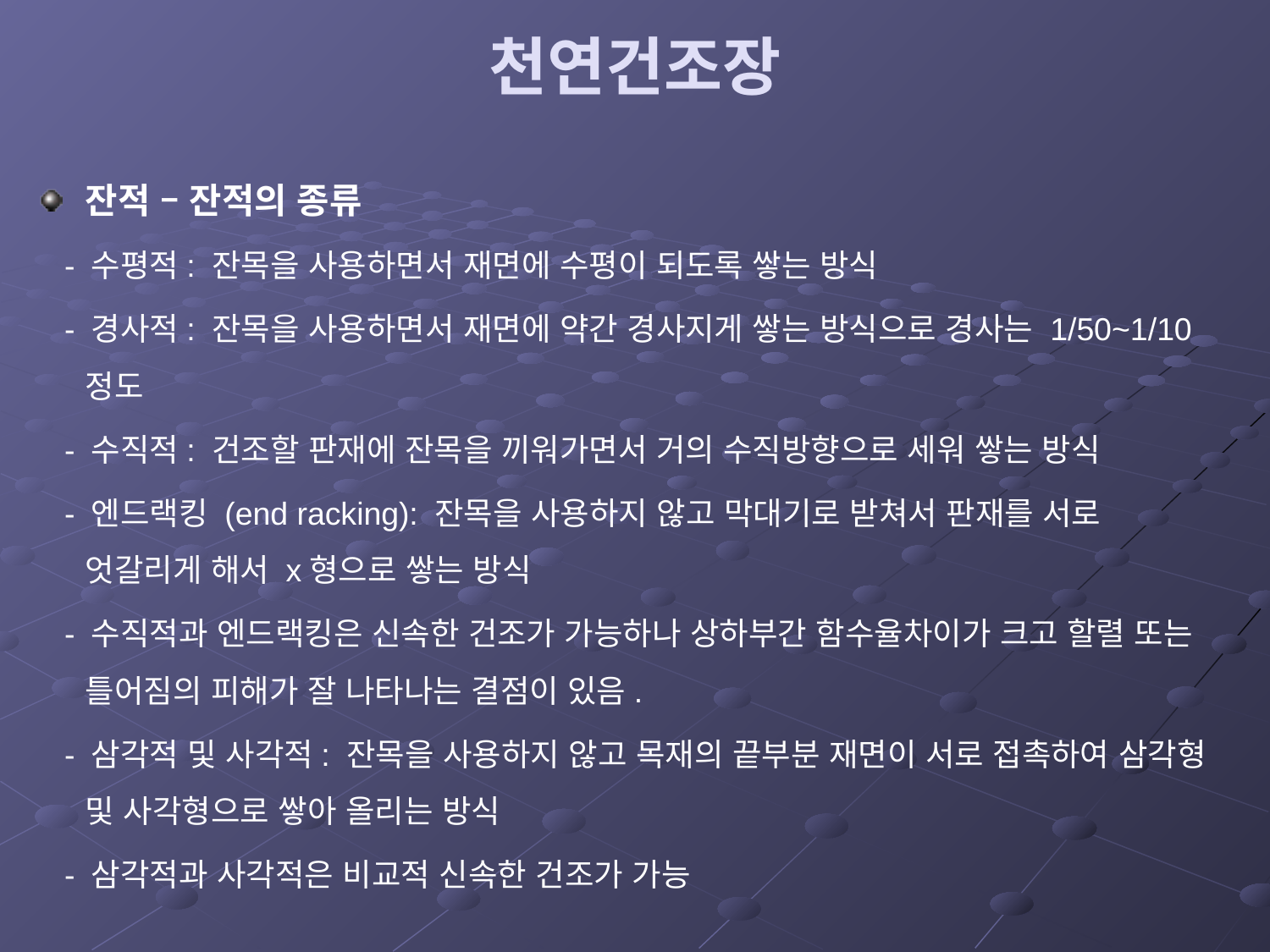

# 천연건조장
잔적 – 잔적의 종류
   - 수평적: 잔목을 사용하면서 재면에 수평이 되도록 쌓는 방식
   - 경사적: 잔목을 사용하면서 재면에 약간 경사지게 쌓는 방식으로 경사는 1/50~1/10 정도
   - 수직적: 건조할 판재에 잔목을 끼워가면서 거의 수직방향으로 세워 쌓는 방식
   - 엔드랙킹 (end racking): 잔목을 사용하지 않고 막대기로 받쳐서 판재를 서로 엇갈리게 해서 x형으로 쌓는 방식
   - 수직적과 엔드랙킹은 신속한 건조가 가능하나 상하부간 함수율차이가 크고 할렬 또는 틀어짐의 피해가 잘 나타나는 결점이 있음.
   - 삼각적 및 사각적: 잔목을 사용하지 않고 목재의 끝부분 재면이 서로 접촉하여 삼각형 및 사각형으로 쌓아 올리는 방식
   - 삼각적과 사각적은 비교적 신속한 건조가 가능